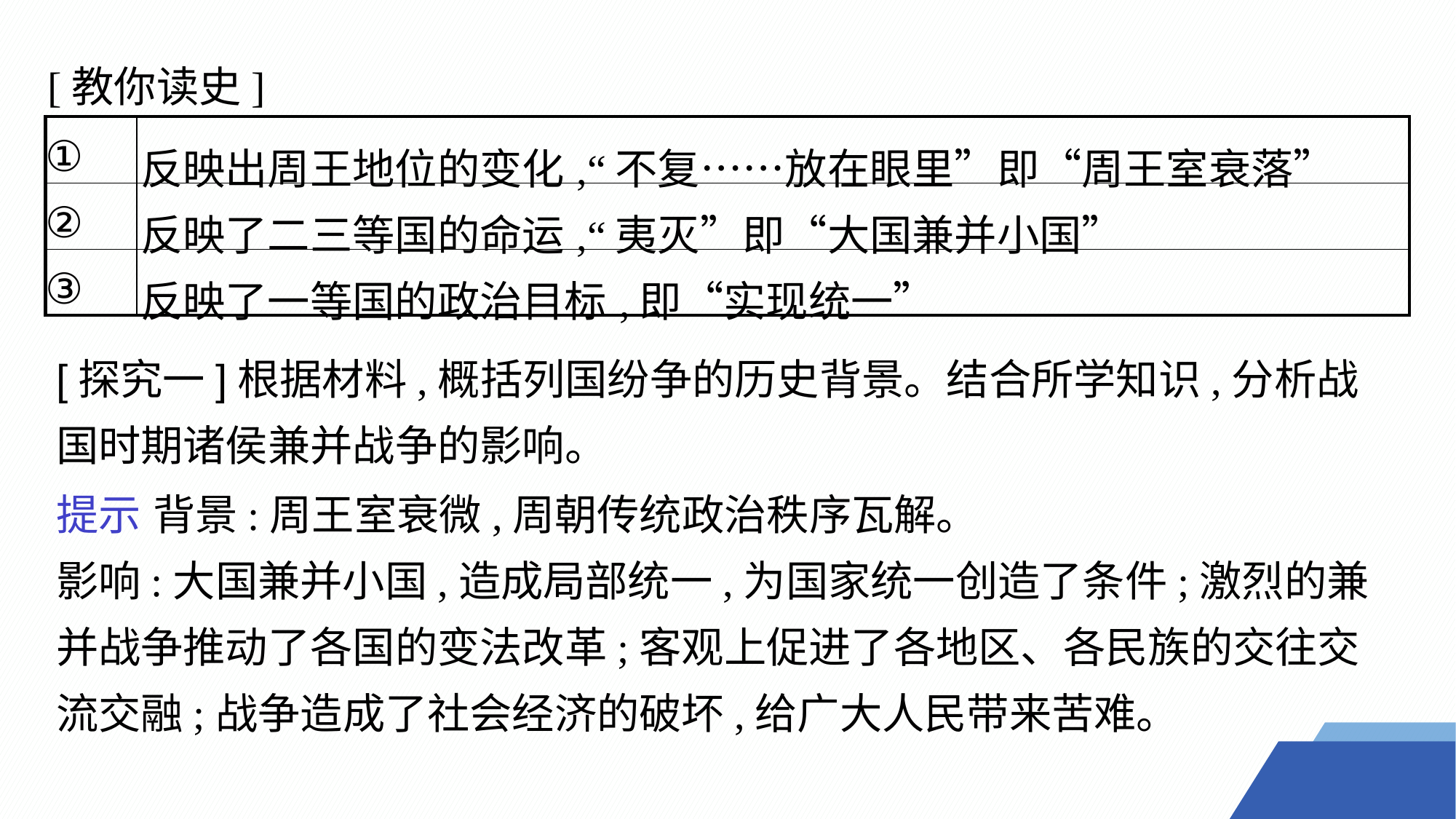

[教你读史]
| ① | 反映出周王地位的变化,“不复……放在眼里”即“周王室衰落” |
| --- | --- |
| ② | 反映了二三等国的命运,“夷灭”即“大国兼并小国” |
| ③ | 反映了一等国的政治目标,即“实现统一” |
[探究一]根据材料,概括列国纷争的历史背景。结合所学知识,分析战国时期诸侯兼并战争的影响。
提示 背景:周王室衰微,周朝传统政治秩序瓦解。
影响:大国兼并小国,造成局部统一,为国家统一创造了条件;激烈的兼并战争推动了各国的变法改革;客观上促进了各地区、各民族的交往交流交融;战争造成了社会经济的破坏,给广大人民带来苦难。